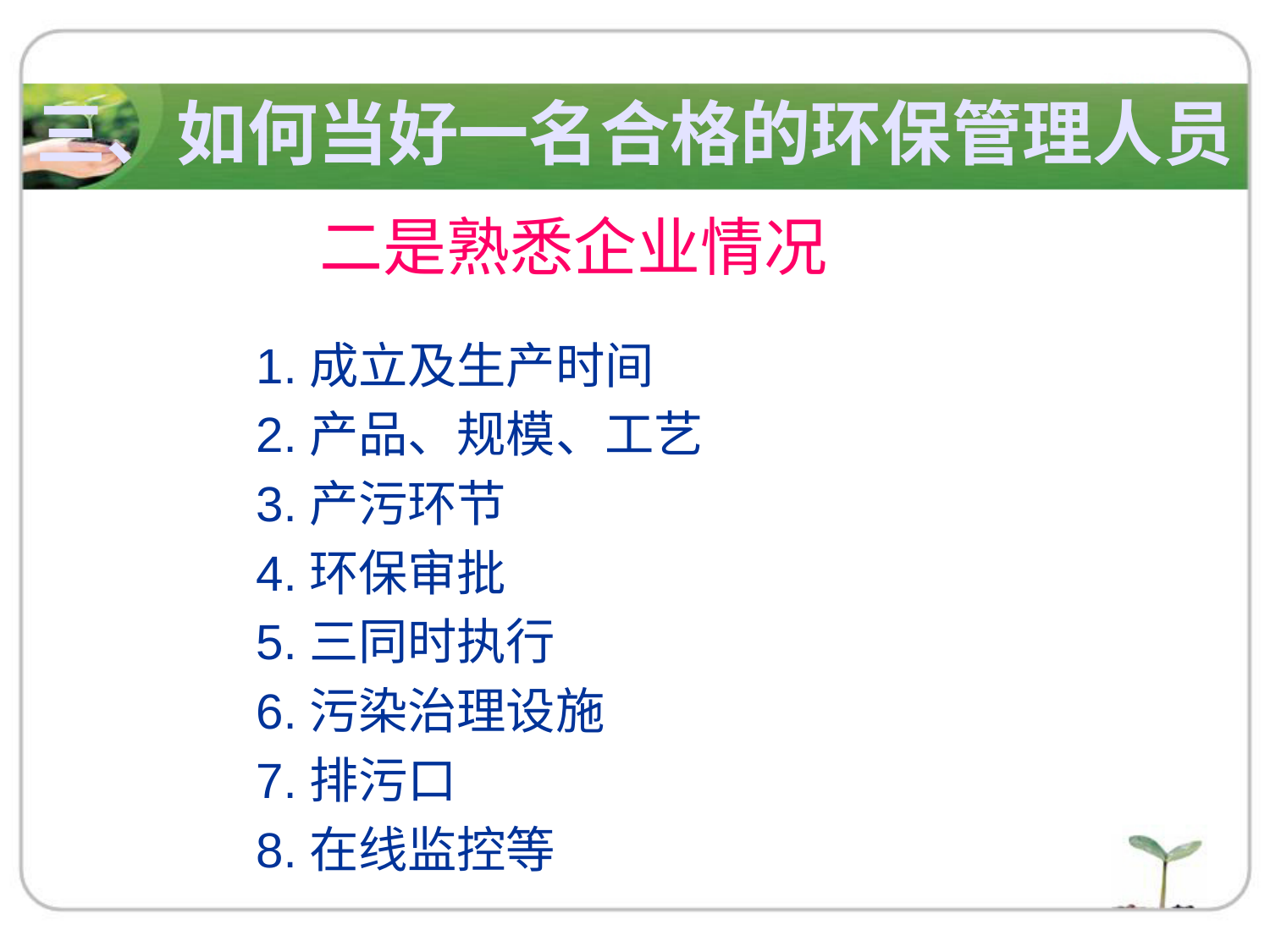

三、如何当好一名合格的环保管理人员
二是熟悉企业情况
1.成立及生产时间
2.产品、规模、工艺
3.产污环节
4.环保审批
5.三同时执行
6.污染治理设施
7.排污口
8.在线监控等